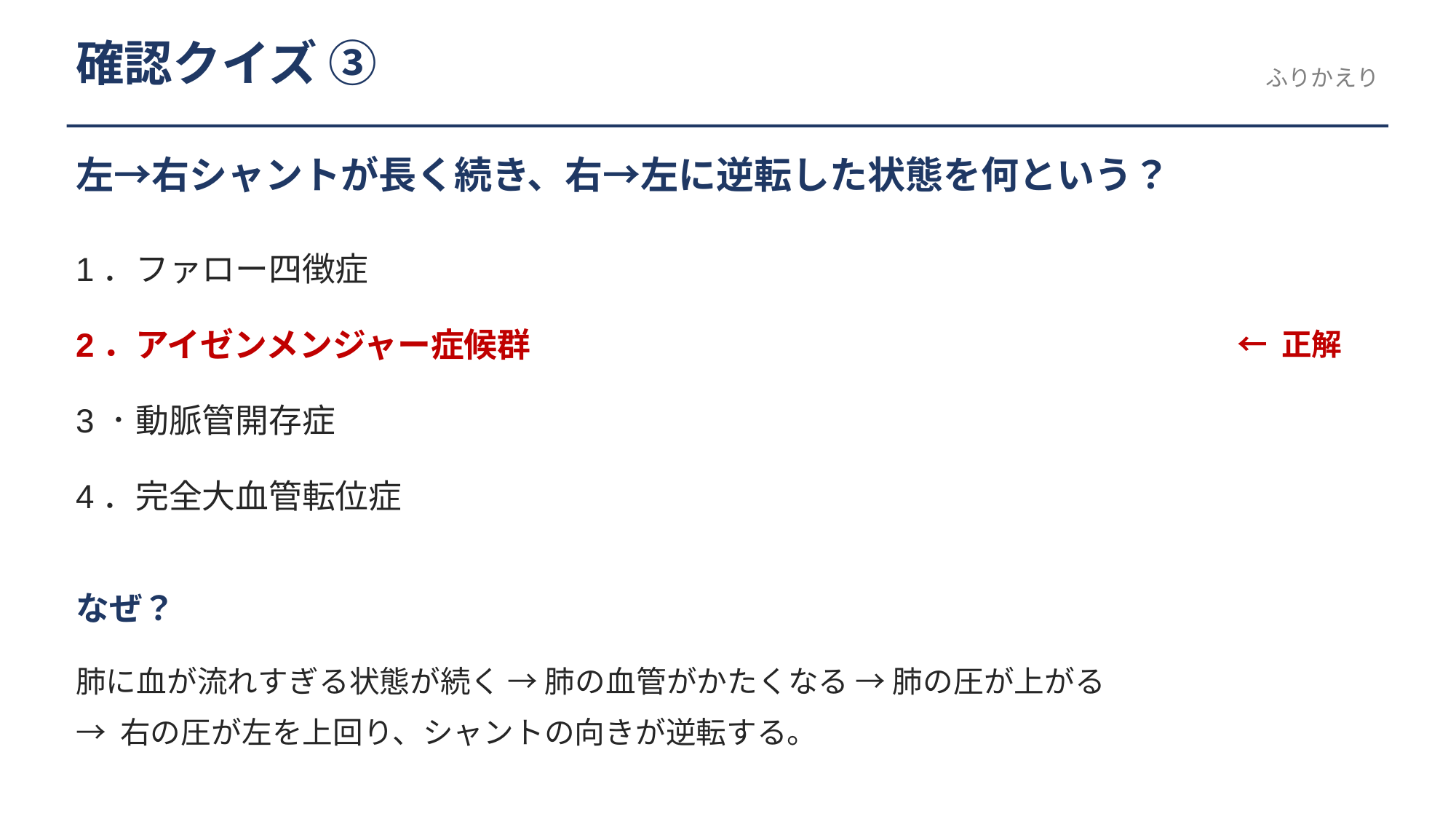

確認クイズ ③
ふりかえり

左→右シャントが長く続き、右→左に逆転した状態を何という？
1．ファロー四徴症
2．アイゼンメンジャー症候群
← 正解
3．動脈管開存症
4．完全大血管転位症
なぜ？
肺に血が流れすぎる状態が続く → 肺の血管がかたくなる → 肺の圧が上がる
→ 右の圧が左を上回り、シャントの向きが逆転する。